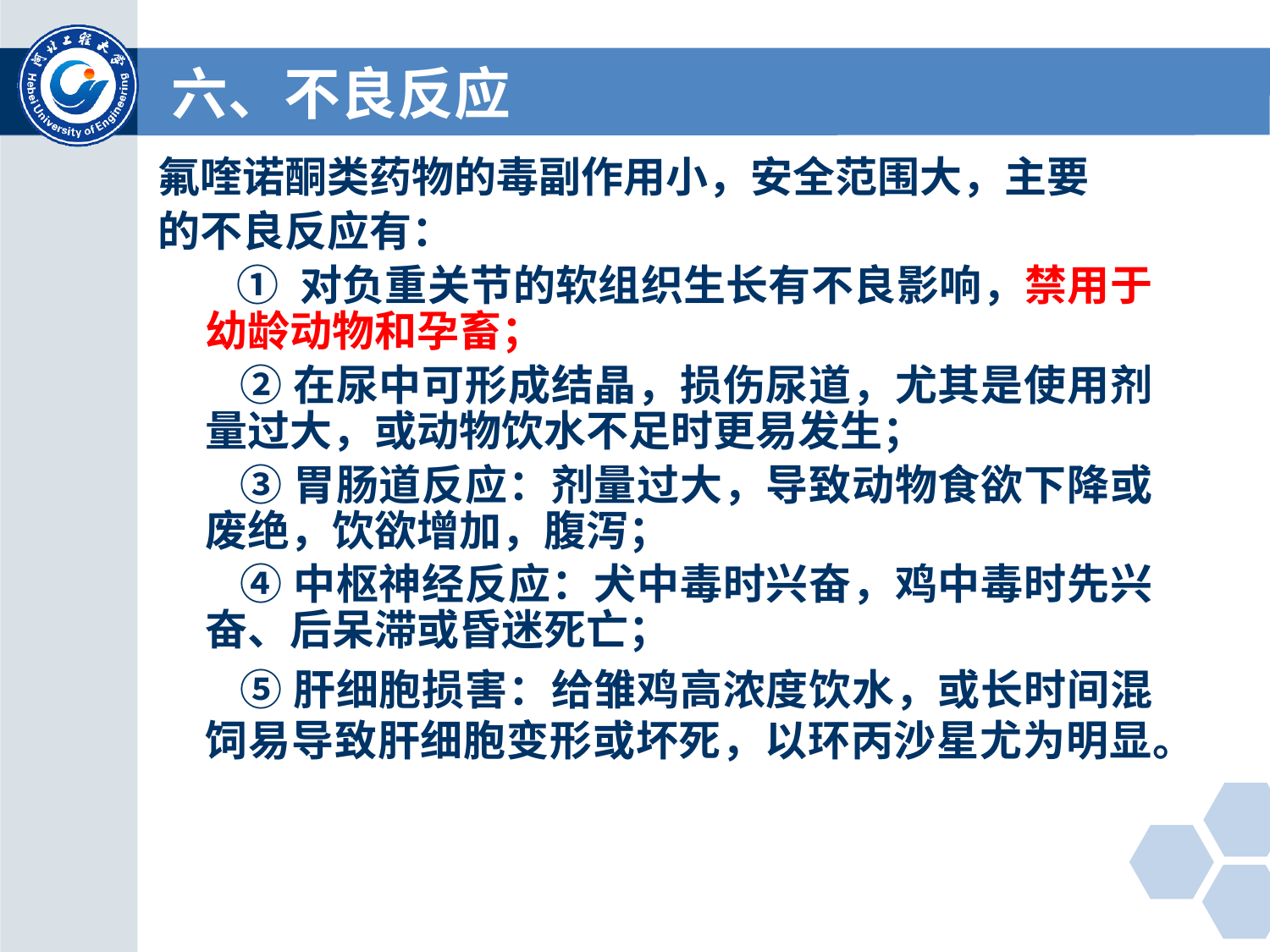

# 六、不良反应
氟喹诺酮类药物的毒副作用小，安全范围大，主要
的不良反应有：
        ① 对负重关节的软组织生长有不良影响，禁用于幼龄动物和孕畜；
        ②在尿中可形成结晶，损伤尿道，尤其是使用剂量过大，或动物饮水不足时更易发生；
        ③胃肠道反应：剂量过大，导致动物食欲下降或废绝，饮欲增加，腹泻；
        ④中枢神经反应：犬中毒时兴奋，鸡中毒时先兴奋、后呆滞或昏迷死亡；
        ⑤肝细胞损害：给雏鸡高浓度饮水，或长时间混饲易导致肝细胞变形或坏死，以环丙沙星尤为明显。